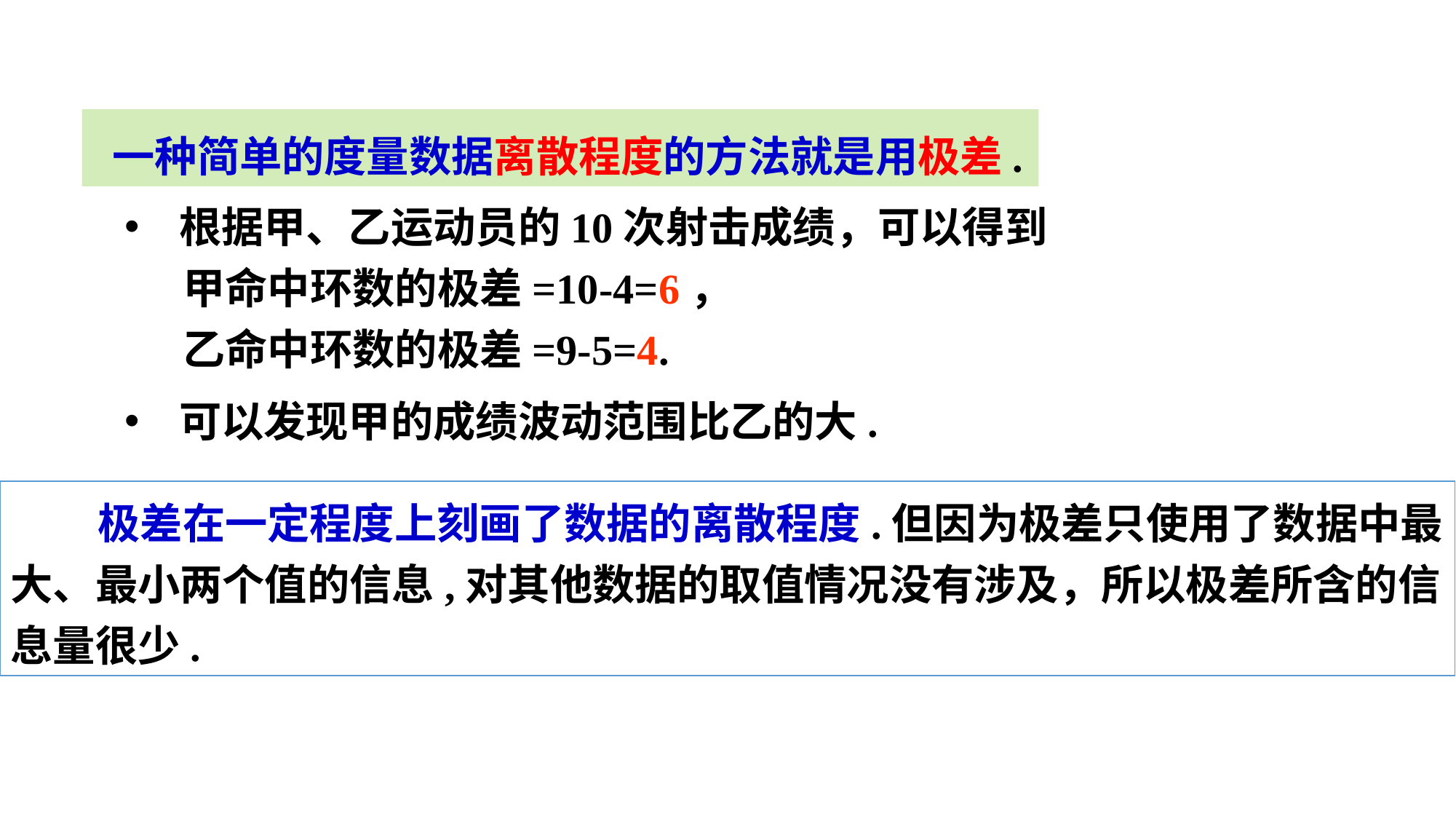

一种简单的度量数据离散程度的方法就是用极差.
根据甲、乙运动员的10次射击成绩，可以得到
     甲命中环数的极差=10-4=6，
     乙命中环数的极差=9-5=4.
可以发现甲的成绩波动范围比乙的大.
        极差在一定程度上刻画了数据的离散程度.但因为极差只使用了数据中最大、最小两个值的信息,对其他数据的取值情况没有涉及，所以极差所含的信息量很少.